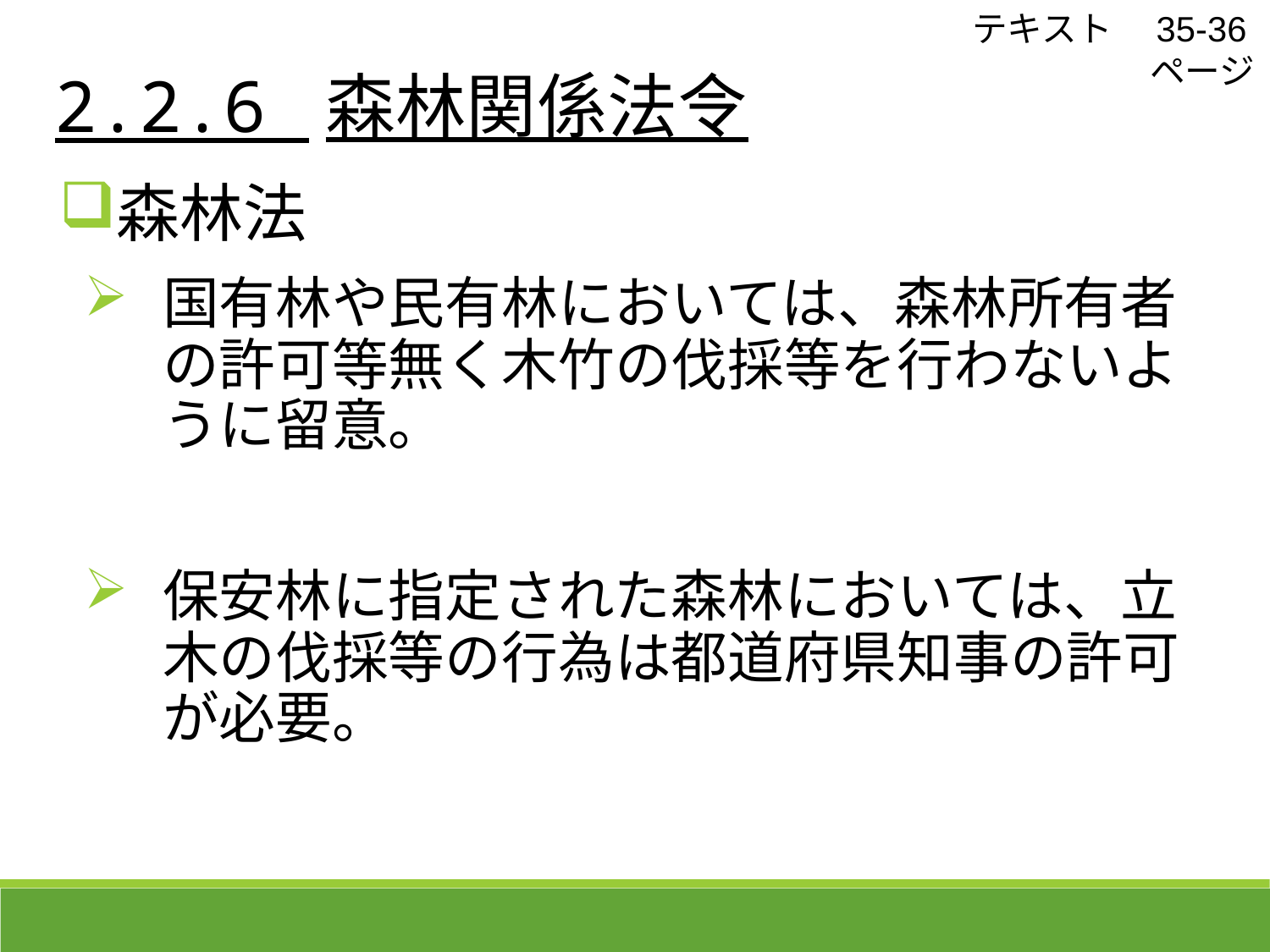

テキスト　35-36ページ
 2.2.6 森林関係法令
森林法
国有林や民有林においては、森林所有者の許可等無く木竹の伐採等を行わないように留意。

保安林に指定された森林においては、立木の伐採等の行為は都道府県知事の許可が必要。